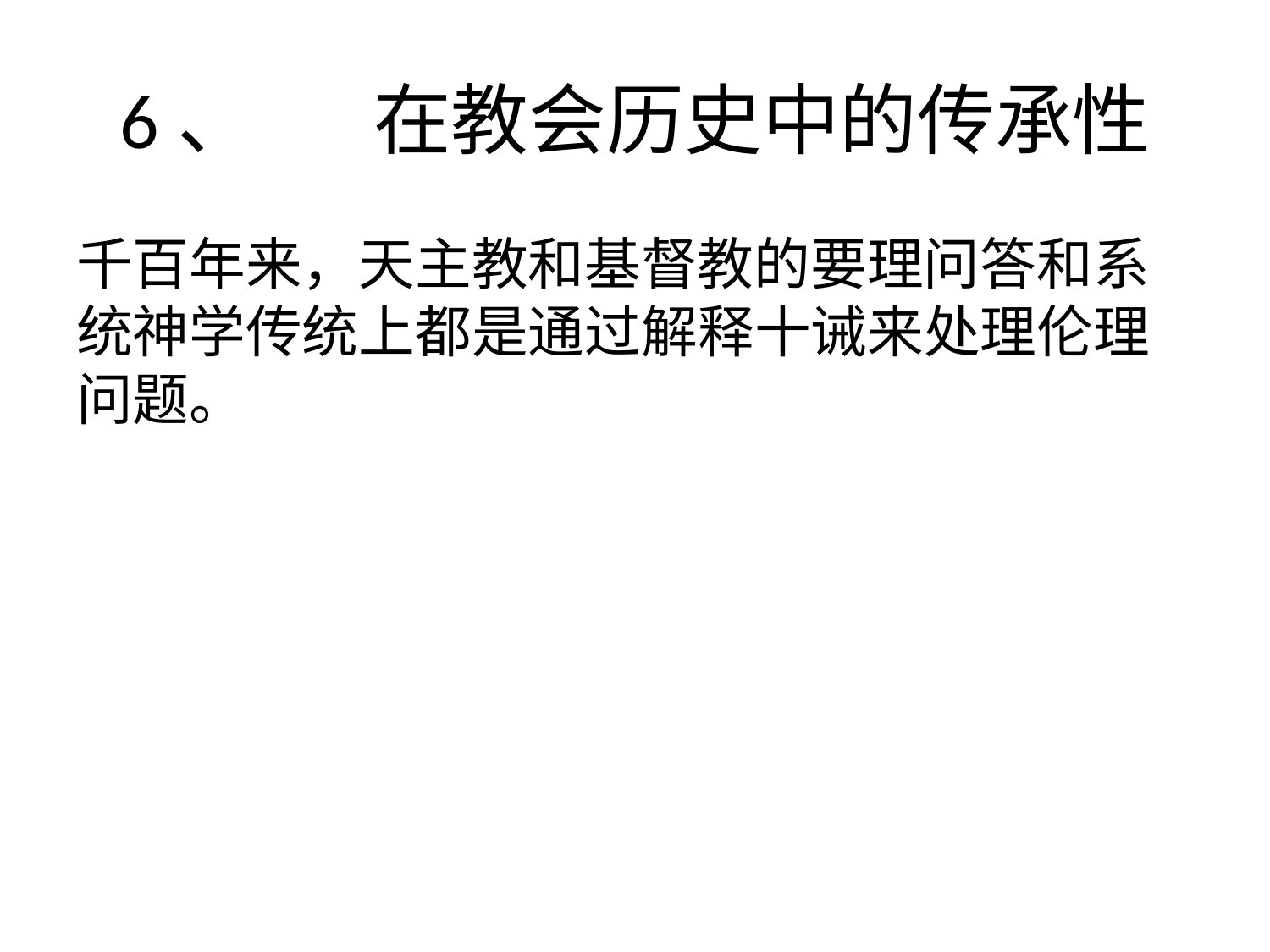

# 6、	在教会历史中的传承性
千百年来，天主教和基督教的要理问答和系统神学传统上都是通过解释十诫来处理伦理问题。